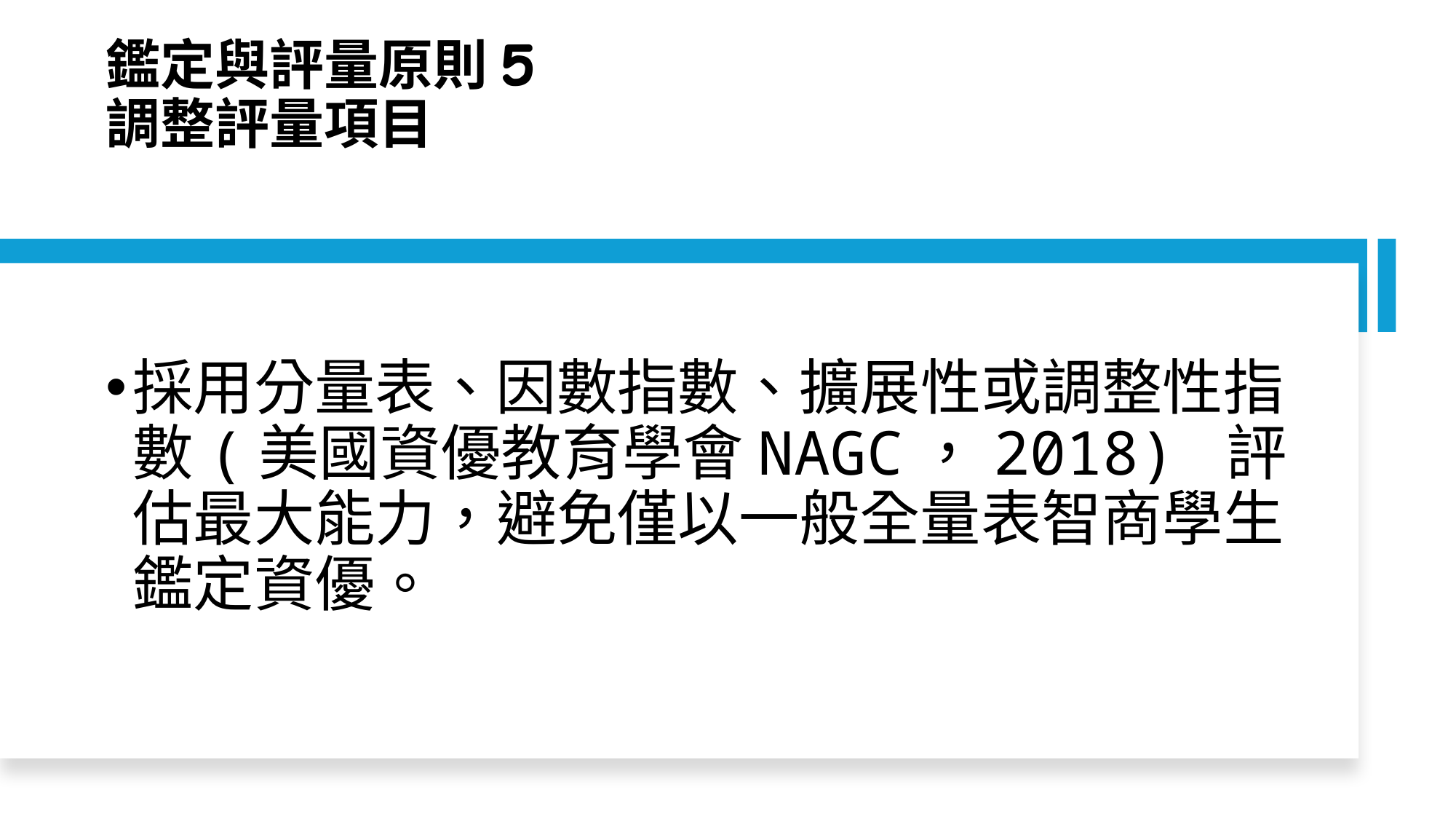

# 鑑定與評量原則5 調整評量項目

採用分量表、因數指數、擴展性或調整性指數(美國資優教育學會NAGC，2018) 評估最大能力，避免僅以一般全量表智商學生鑑定資優。